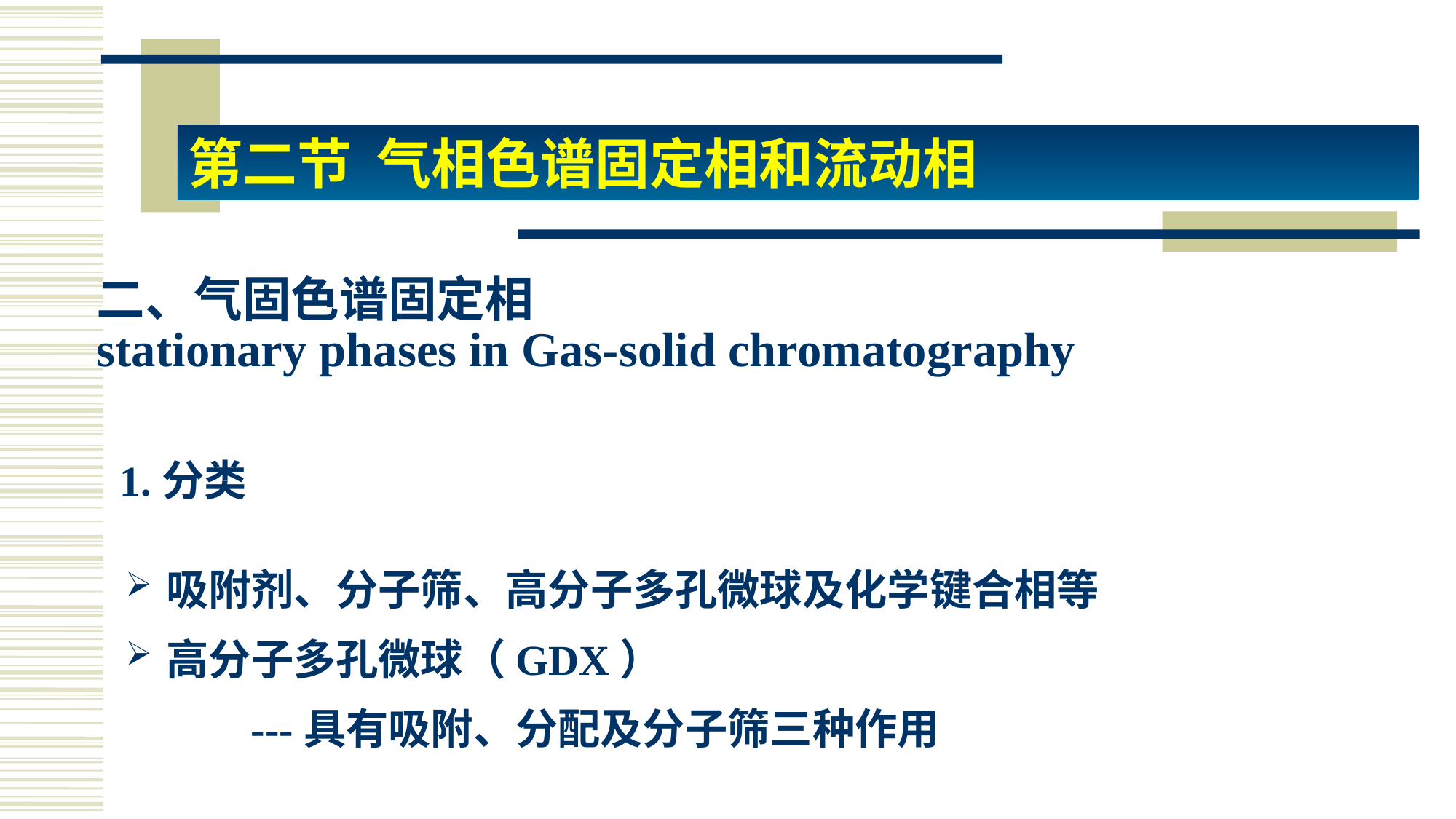

第二节  气相色谱固定相和流动相
# 二、气固色谱固定相 stationary phases in Gas-solid chromatography
1.分类
吸附剂、分子筛、高分子多孔微球及化学键合相等
高分子多孔微球（GDX）
	        ---具有吸附、分配及分子筛三种作用